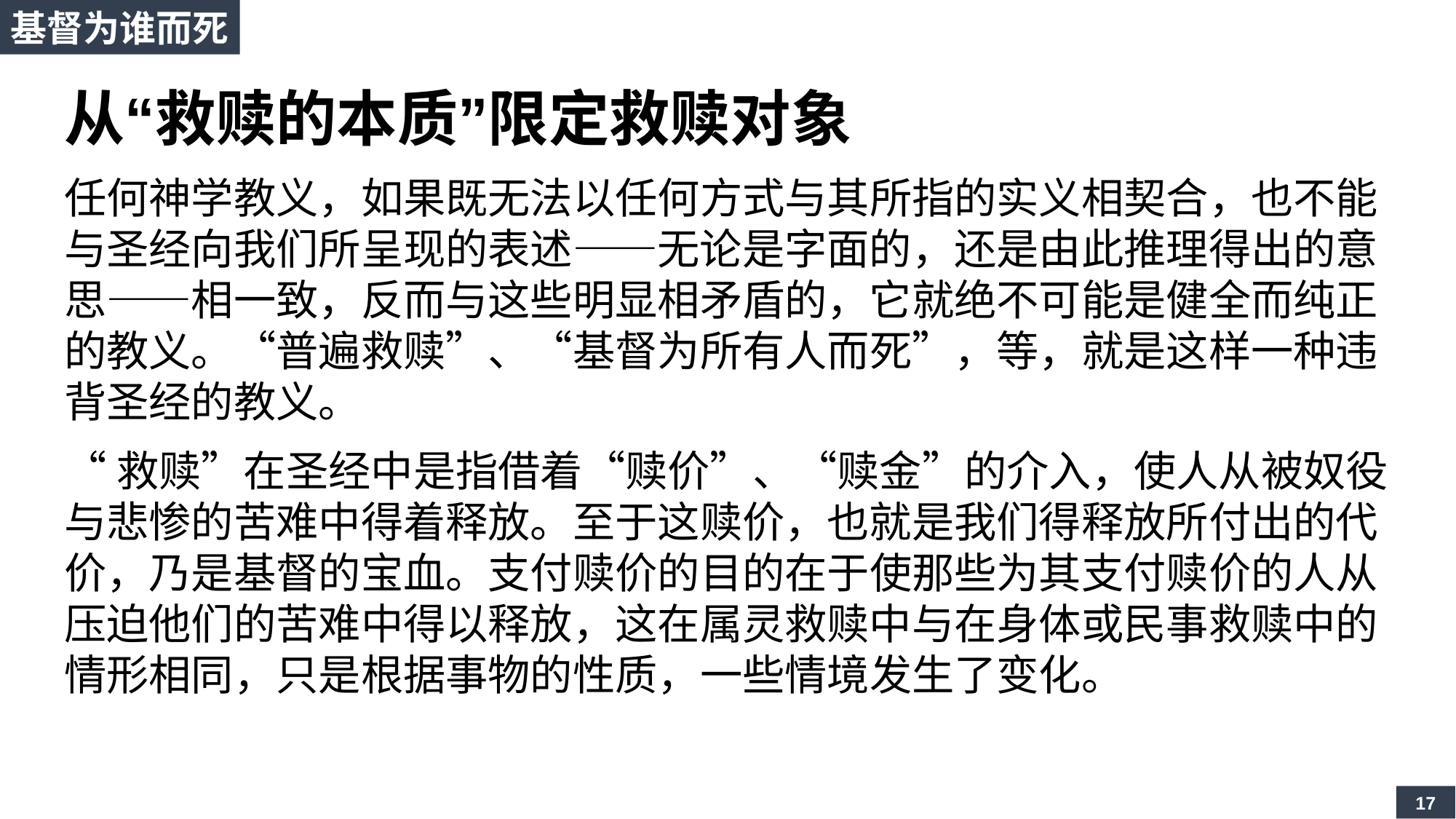

基督为谁而死
从“救赎的本质”限定救赎对象
任何神学教义，如果既无法以任何方式与其所指的实义相契合，也不能与圣经向我们所呈现的表述——无论是字面的，还是由此推理得出的意思——相一致，反而与这些明显相矛盾的，它就绝不可能是健全而纯正的教义。“普遍救赎”、“基督为所有人而死”，等，就是这样一种违背圣经的教义。
“救赎”在圣经中是指借着“赎价”、“赎金”的介入，使人从被奴役与悲惨的苦难中得着释放。至于这赎价，也就是我们得释放所付出的代价，乃是基督的宝血。支付赎价的目的在于使那些为其支付赎价的人从压迫他们的苦难中得以释放，这在属灵救赎中与在身体或民事救赎中的情形相同，只是根据事物的性质，一些情境发生了变化。
17